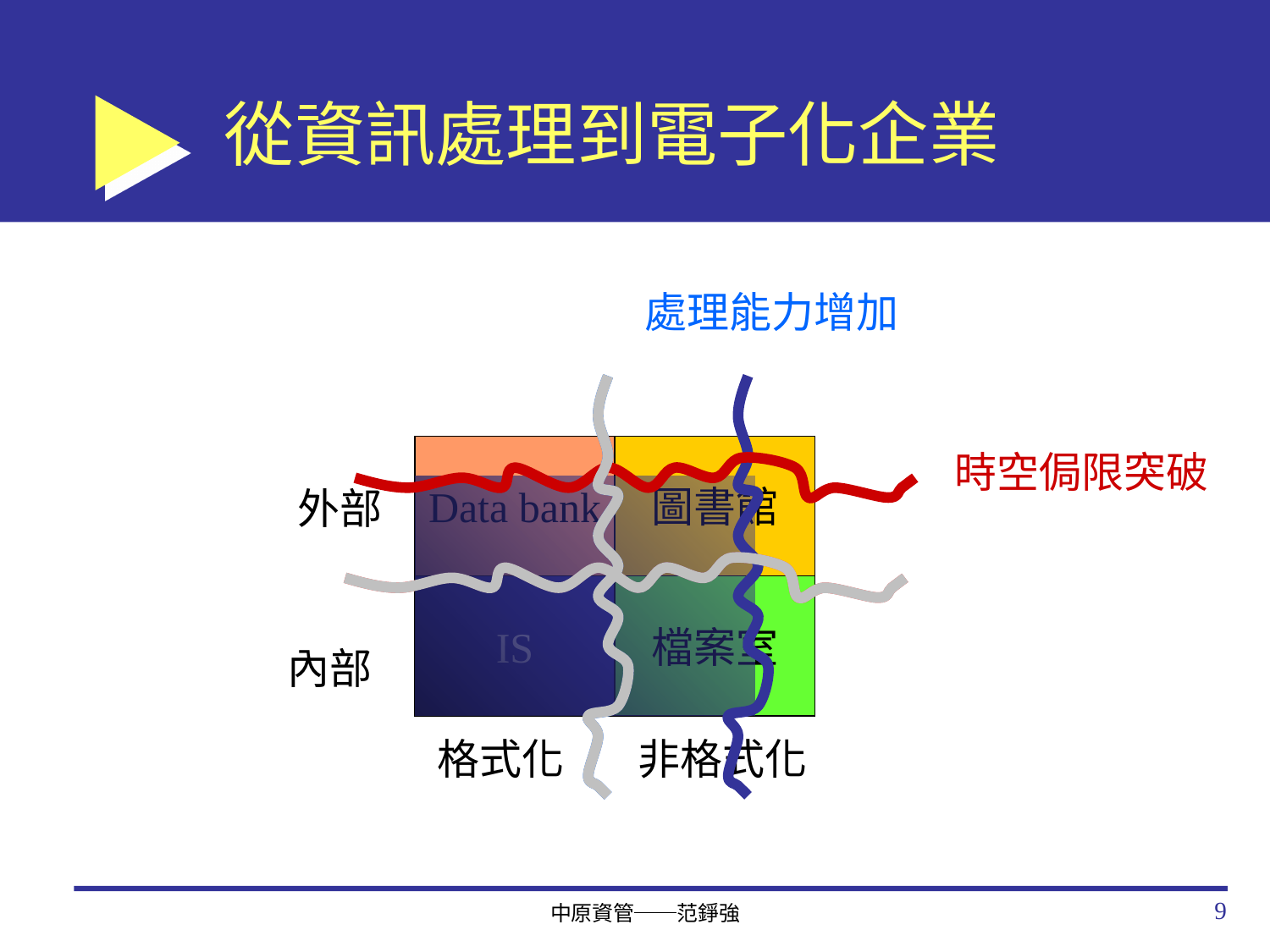

# 從資訊處理到電子化企業

處理能力增加

時空侷限突破

Data bank
圖書館
外部
IS
檔案室
內部
格式化
非格式化
9